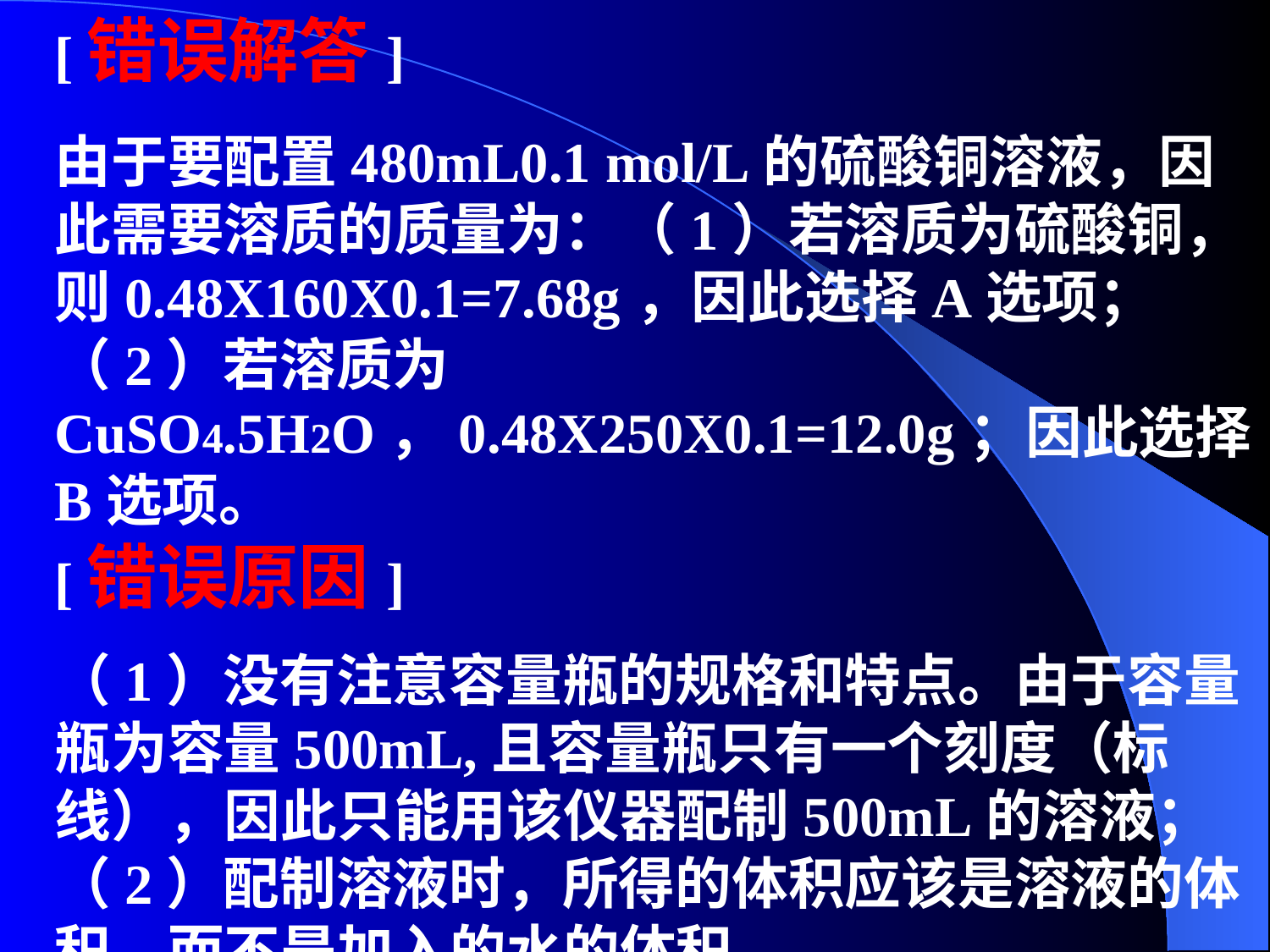

[错误解答]
由于要配置480mL0.1 mol/L的硫酸铜溶液，因此需要溶质的质量为：（1）若溶质为硫酸铜，则0.48X160X0.1=7.68g，因此选择A选项；（2）若溶质为CuSO4.5H2O，0.48X250X0.1=12.0g；因此选择B选项。
[错误原因]
（1）没有注意容量瓶的规格和特点。由于容量瓶为容量500mL,且容量瓶只有一个刻度（标线），因此只能用该仪器配制500mL的溶液；（2）配制溶液时，所得的体积应该是溶液的体积，而不是加入的水的体积。

18